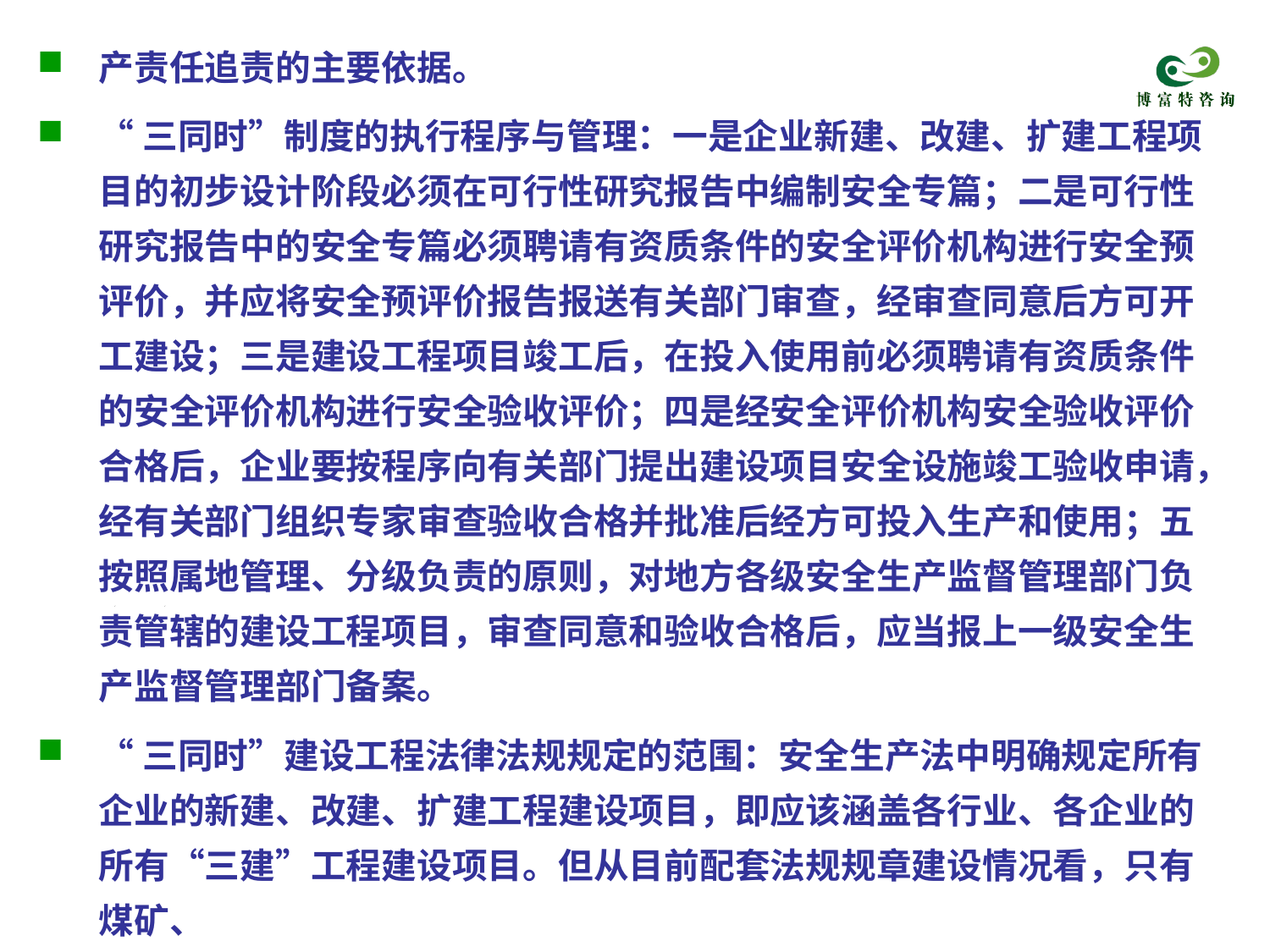

产责任追责的主要依据。
“三同时”制度的执行程序与管理：一是企业新建、改建、扩建工程项目的初步设计阶段必须在可行性研究报告中编制安全专篇；二是可行性研究报告中的安全专篇必须聘请有资质条件的安全评价机构进行安全预评价，并应将安全预评价报告报送有关部门审查，经审查同意后方可开工建设；三是建设工程项目竣工后，在投入使用前必须聘请有资质条件的安全评价机构进行安全验收评价；四是经安全评价机构安全验收评价合格后，企业要按程序向有关部门提出建设项目安全设施竣工验收申请，经有关部门组织专家审查验收合格并批准后经方可投入生产和使用；五按照属地管理、分级负责的原则，对地方各级安全生产监督管理部门负责管辖的建设工程项目，审查同意和验收合格后，应当报上一级安全生产监督管理部门备案。
“三同时”建设工程法律法规规定的范围：安全生产法中明确规定所有企业的新建、改建、扩建工程建设项目，即应该涵盖各行业、各企业的所有“三建”工程建设项目。但从目前配套法规规章建设情况看，只有煤矿、